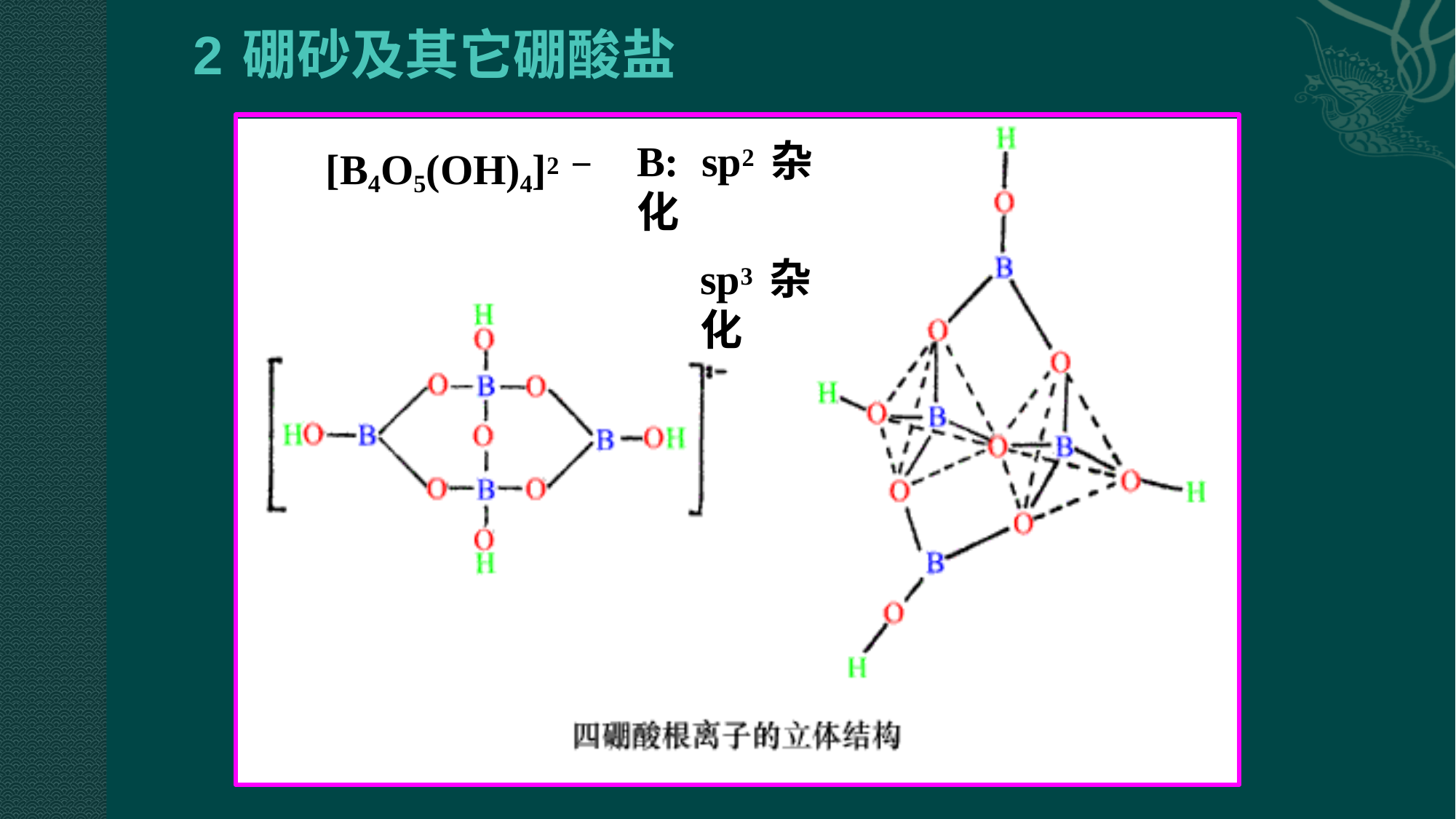

# 2	硼砂及其它硼酸盐

B:	sp2 杂化
sp3 杂化
[B4O5(OH)4]2－